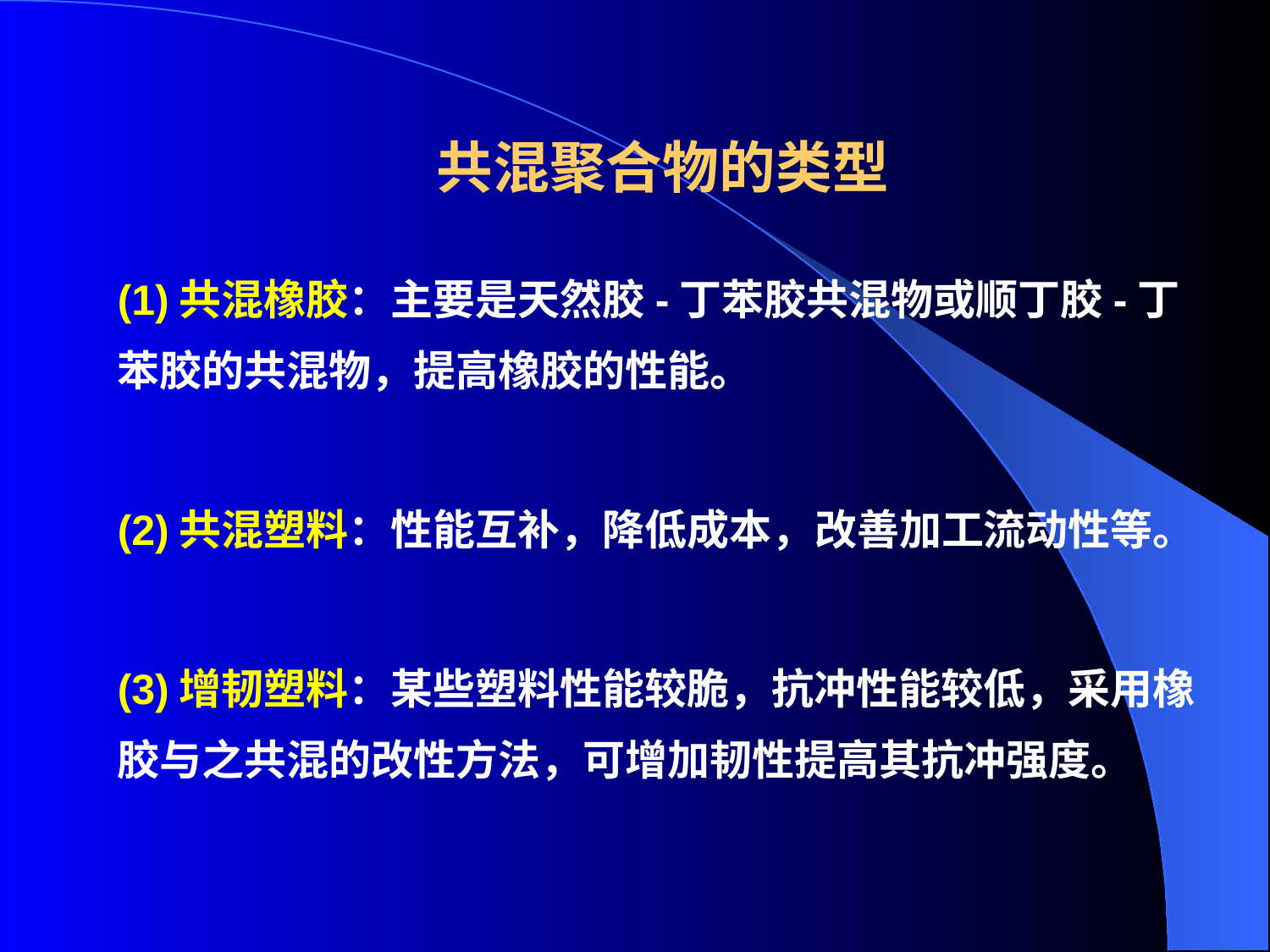

共混聚合物的类型
(1)共混橡胶：主要是天然胶-丁苯胶共混物或顺丁胶-丁苯胶的共混物，提高橡胶的性能。

(2)共混塑料：性能互补，降低成本，改善加工流动性等。

(3)增韧塑料：某些塑料性能较脆，抗冲性能较低，采用橡胶与之共混的改性方法，可增加韧性提高其抗冲强度。